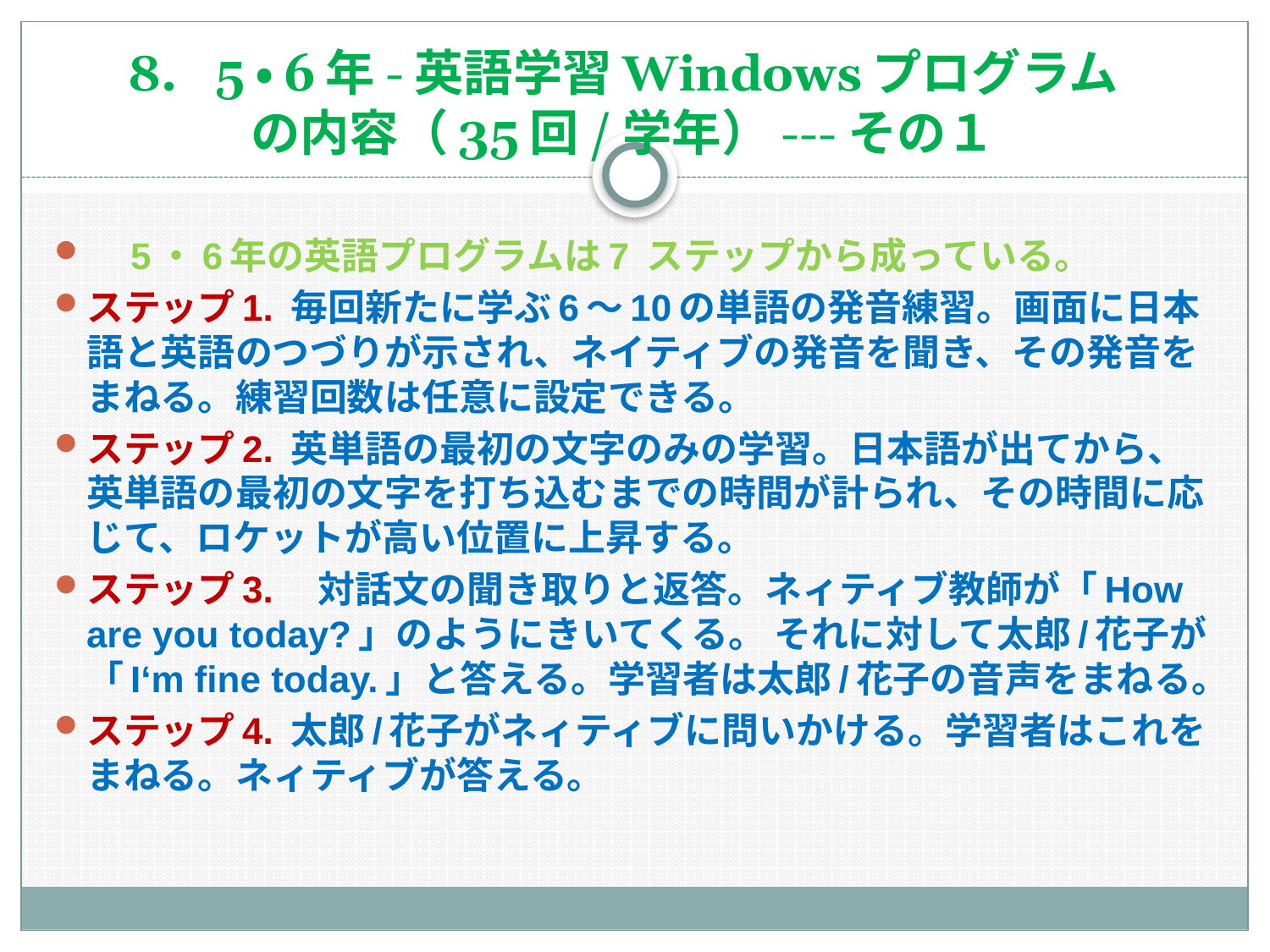

# 8.   5・6年-英語学習Windowsプログラム の内容（35回/学年）---その１
　5・6年の英語プログラムは7 ステップから成っている。
ステップ1. 毎回新たに学ぶ6～10の単語の発音練習。画面に日本語と英語のつづりが示され、ネイティブの発音を聞き、その発音をまねる。練習回数は任意に設定できる。
ステップ2. 英単語の最初の文字のみの学習。日本語が出てから、英単語の最初の文字を打ち込むまでの時間が計られ、その時間に応じて、ロケットが高い位置に上昇する。
ステップ3.　対話文の聞き取りと返答。ネィティブ教師が「How are you today?」のようにきいてくる。 それに対して太郎/花子が「I‘m fine today.」と答える。学習者は太郎/花子の音声をまねる。
ステップ4. 太郎/花子がネィティブに問いかける。学習者はこれをまねる。ネィティブが答える。